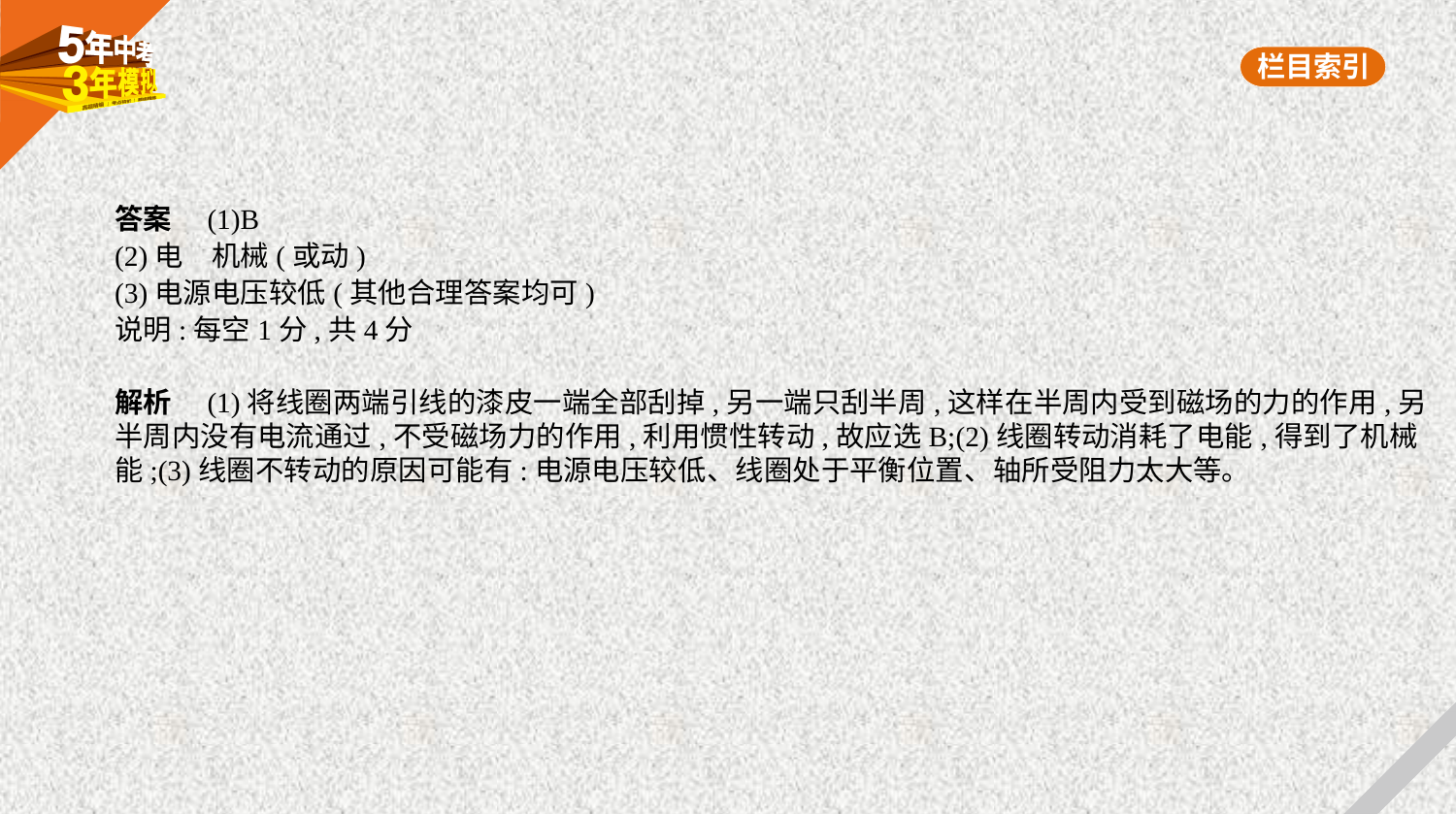

答案　(1)B
(2)电　机械(或动)
(3)电源电压较低(其他合理答案均可)
说明:每空1分,共4分
解析　(1)将线圈两端引线的漆皮一端全部刮掉,另一端只刮半周,这样在半周内受到磁场的力的作用,另
半周内没有电流通过,不受磁场力的作用,利用惯性转动,故应选B;(2)线圈转动消耗了电能,得到了机械
能;(3)线圈不转动的原因可能有:电源电压较低、线圈处于平衡位置、轴所受阻力太大等。